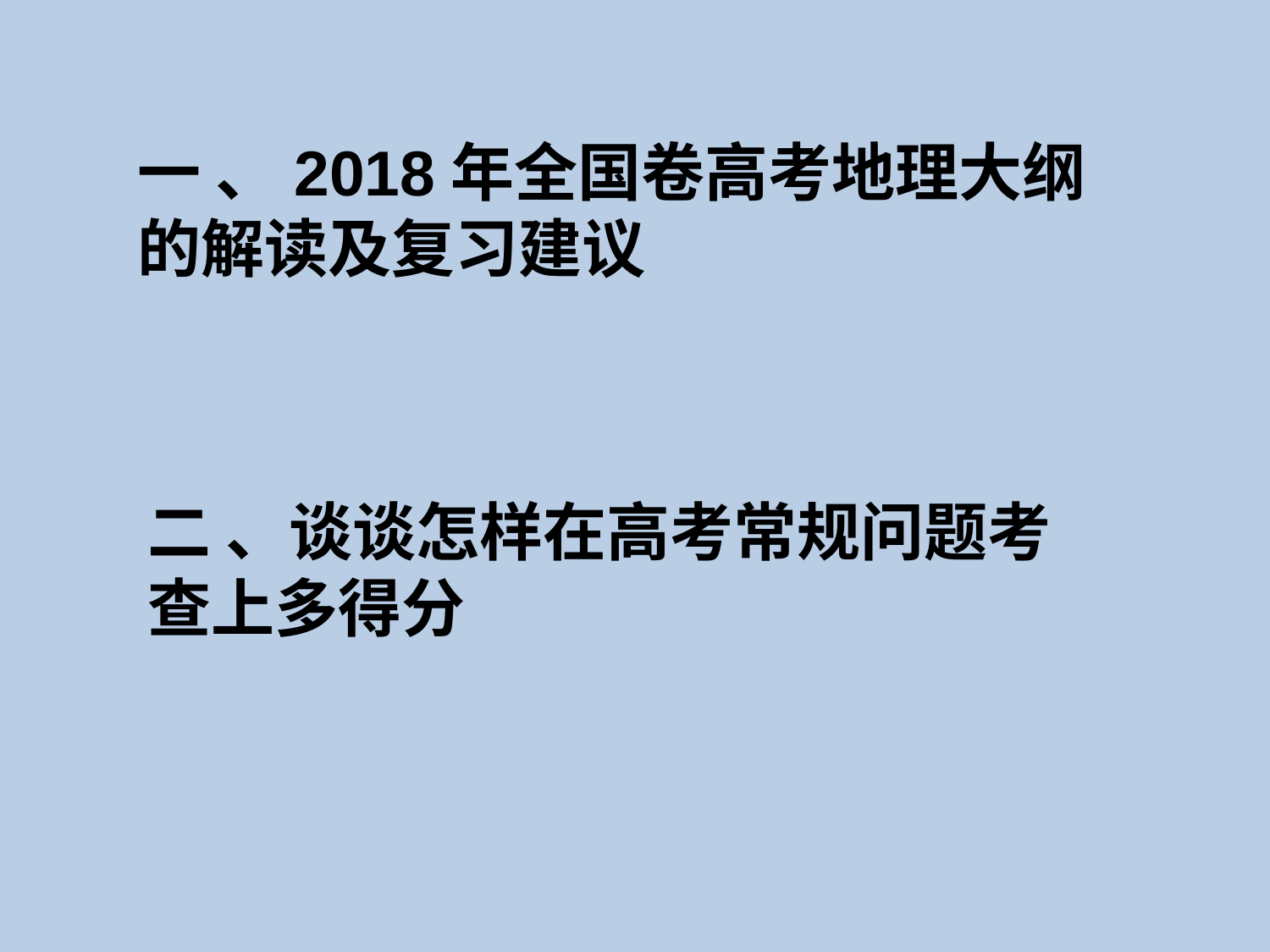

一 、2018年全国卷高考地理大纲的解读及复习建议
二 、谈谈怎样在高考常规问题考查上多得分